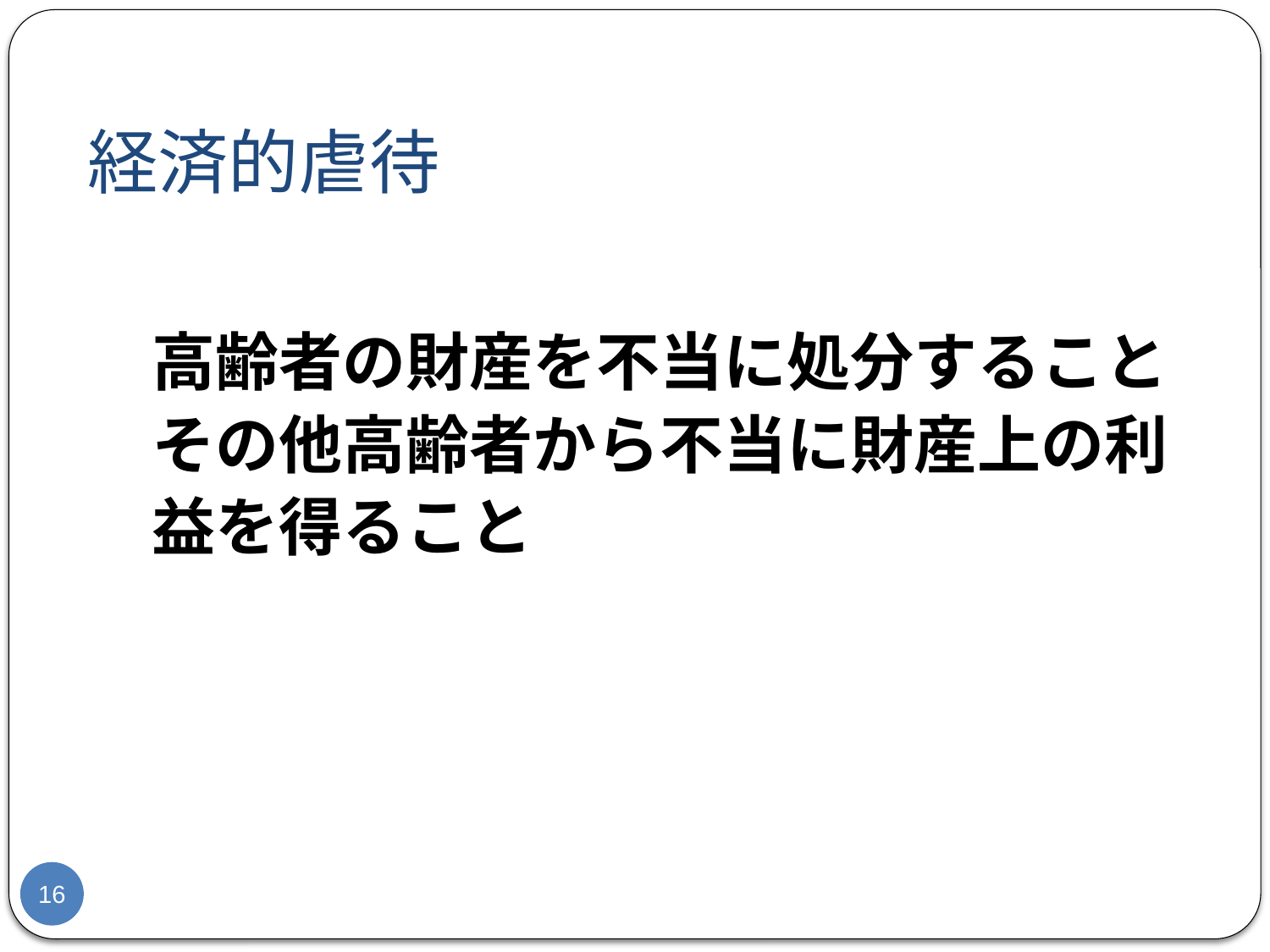

# 経済的虐待

高齢者の財産を不当に処分すること
その他高齢者から不当に財産上の利
益を得ること

16